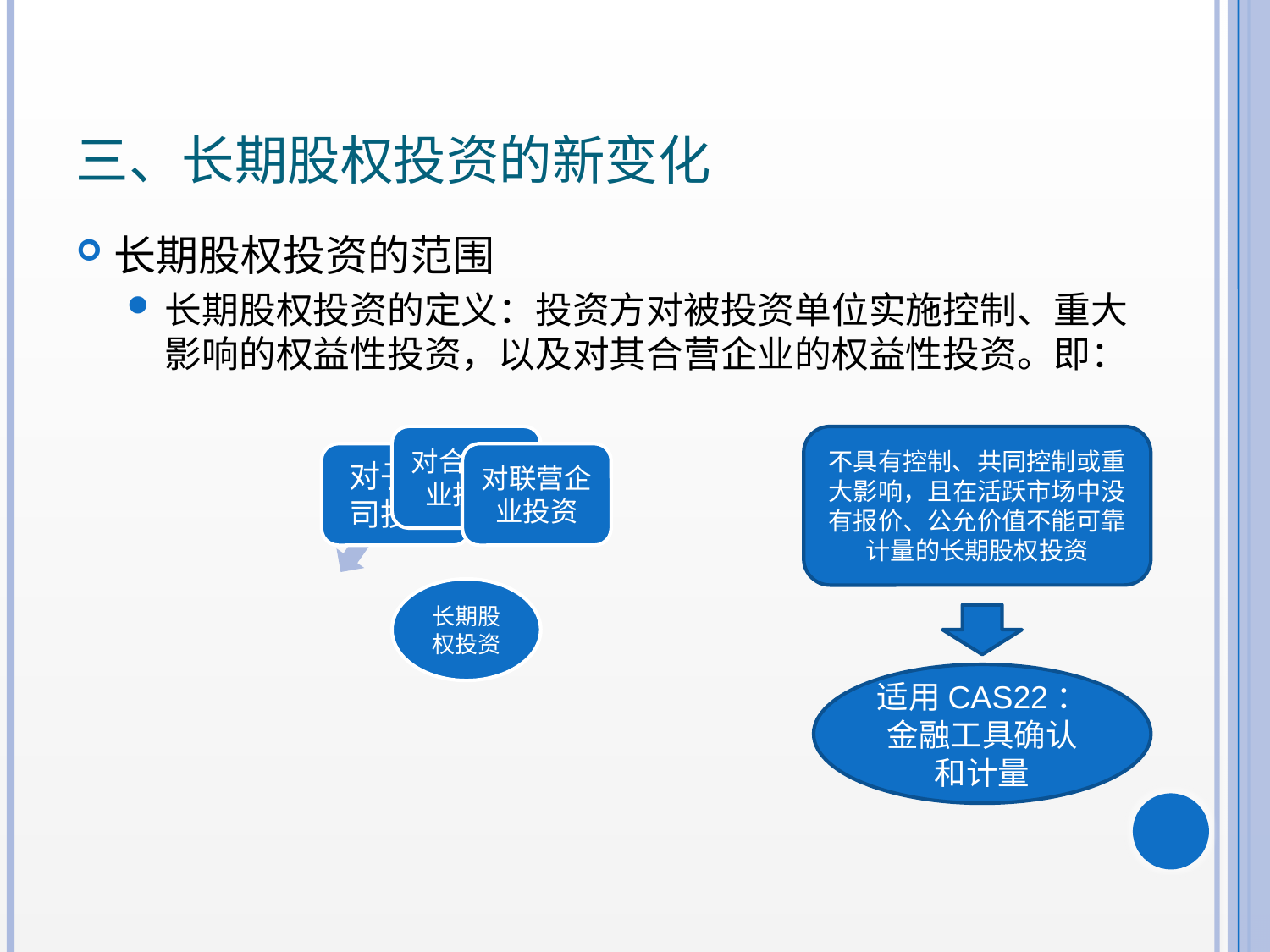

# 三、长期股权投资的新变化
长期股权投资的范围
长期股权投资的定义：投资方对被投资单位实施控制、重大影响的权益性投资，以及对其合营企业的权益性投资。即：
长期股权投资
对联营企业投资
不具有控制、共同控制或重大影响，且在活跃市场中没有报价、公允价值不能可靠计量的长期股权投资

适用CAS22：金融工具确认和计量